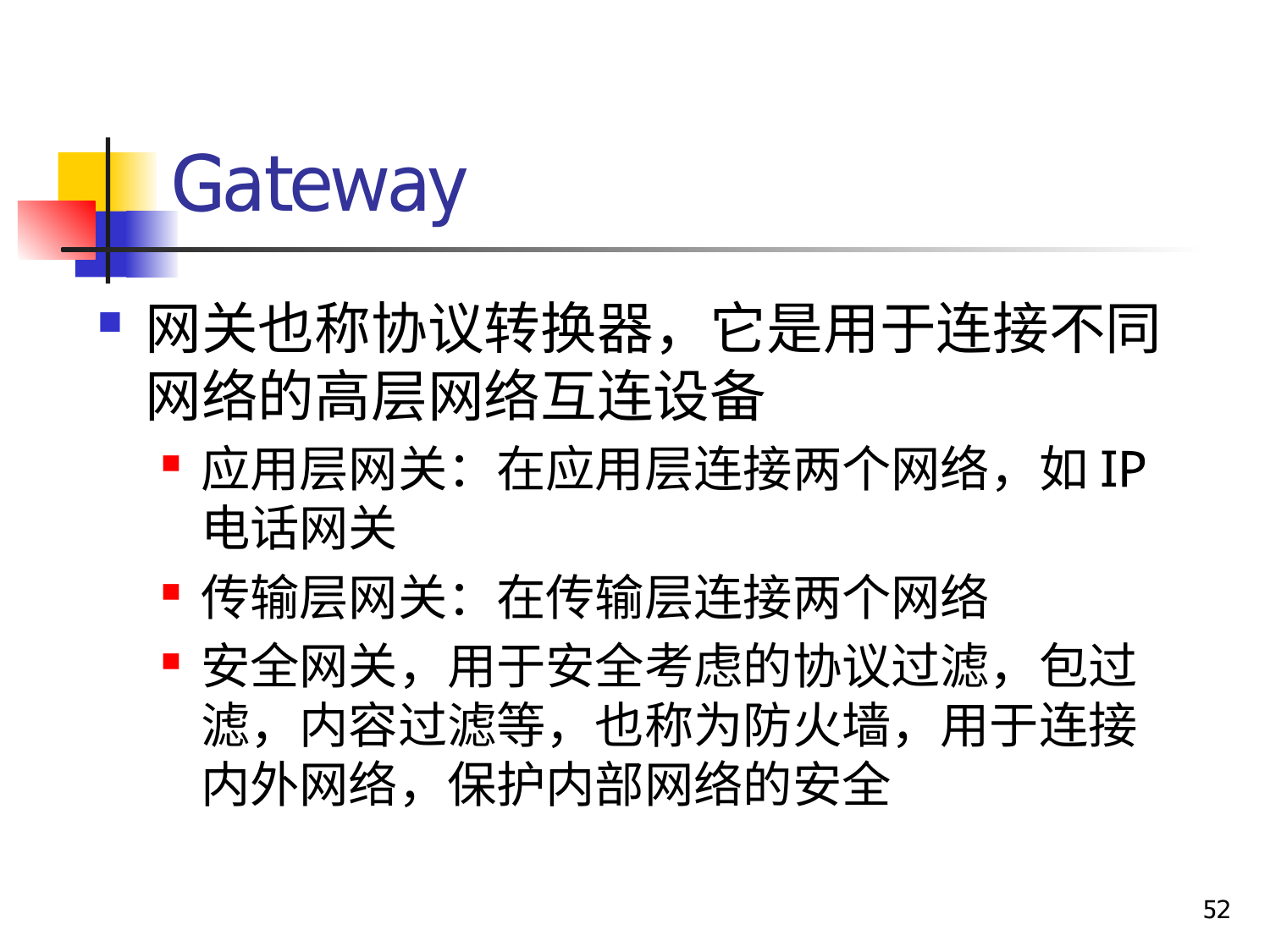

# Gateway
网关也称协议转换器，它是用于连接不同网络的高层网络互连设备
应用层网关：在应用层连接两个网络，如IP电话网关
传输层网关：在传输层连接两个网络
安全网关，用于安全考虑的协议过滤，包过滤，内容过滤等，也称为防火墙，用于连接内外网络，保护内部网络的安全

52